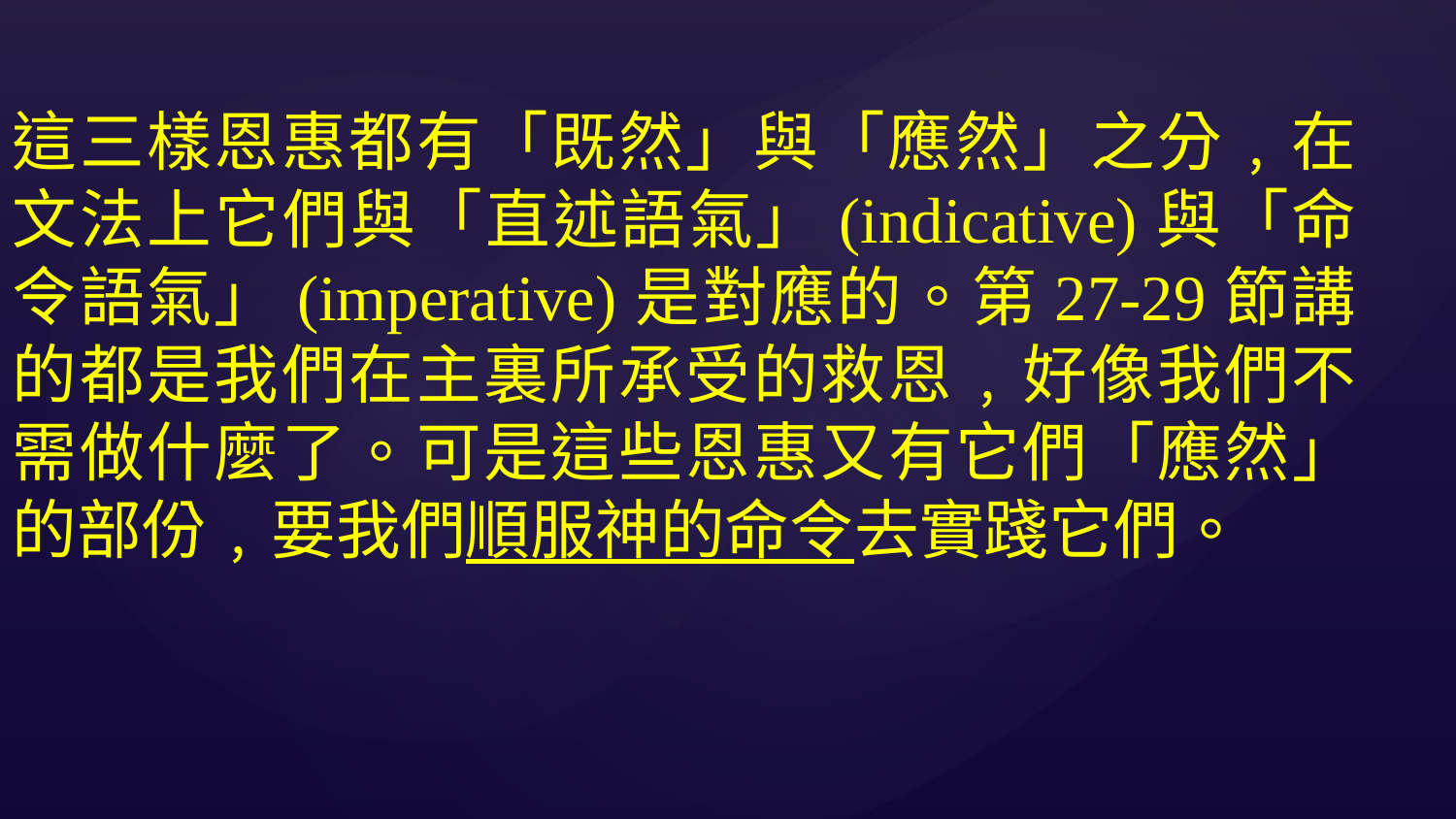

這三樣恩惠都有「既然」與「應然」之分﹐在文法上它們與「直述語氣」(indicative)與「命令語氣」(imperative)是對應的。第27-29節講的都是我們在主裏所承受的救恩﹐好像我們不需做什麼了。可是這些恩惠又有它們「應然」的部份﹐要我們順服神的命令去實踐它們。